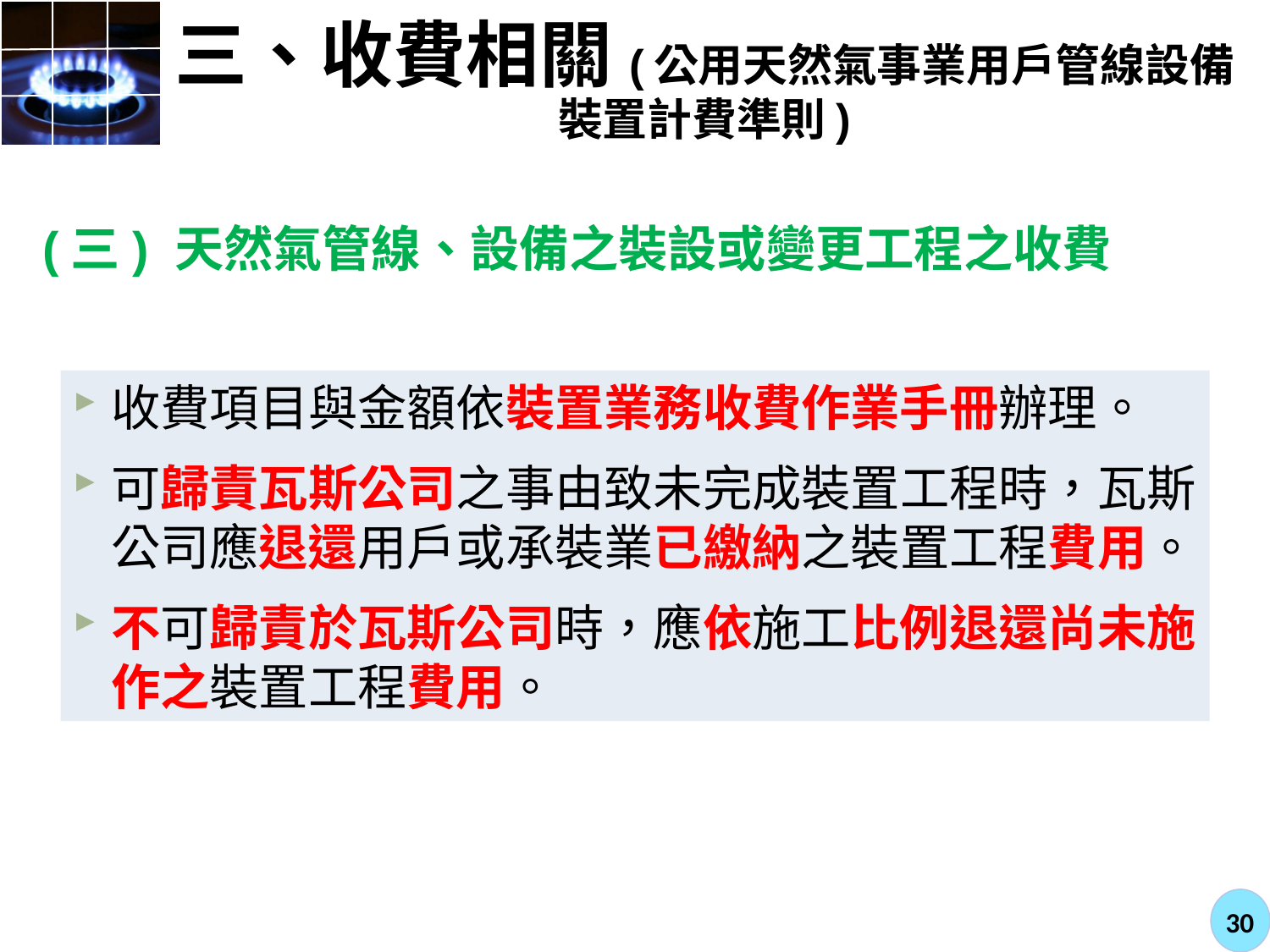

# 三、收費相關(公用天然氣事業用戶管線設備裝置計費準則)
(三) 天然氣管線、設備之裝設或變更工程之收費
收費項目與金額依裝置業務收費作業手冊辦理。
可歸責瓦斯公司之事由致未完成裝置工程時，瓦斯公司應退還用戶或承裝業已繳納之裝置工程費用。
不可歸責於瓦斯公司時，應依施工比例退還尚未施作之裝置工程費用。
30